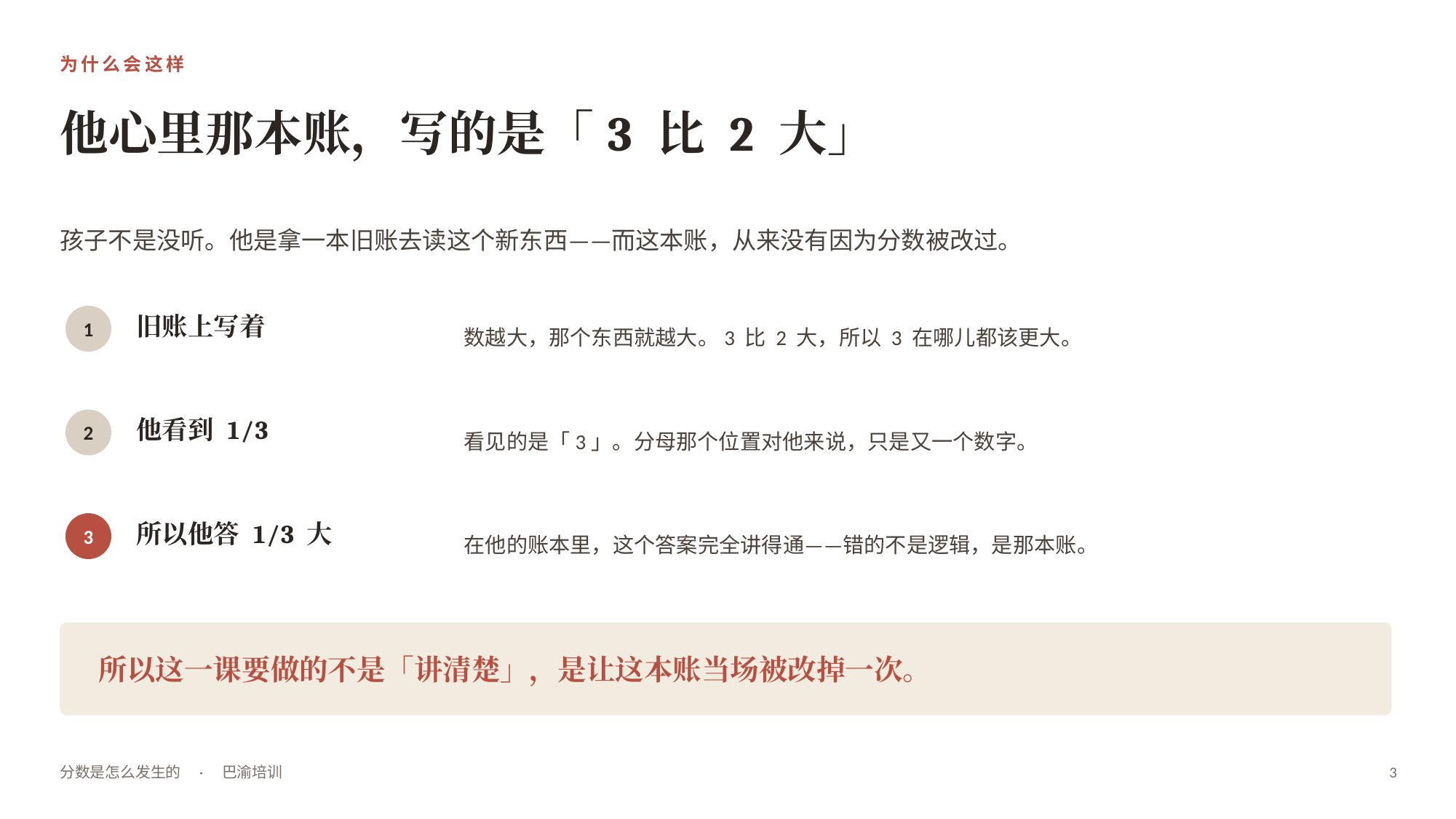

为什么会这样
他心里那本账，写的是「3 比 2 大」
孩子不是没听。他是拿一本旧账去读这个新东西——而这本账，从来没有因为分数被改过。
数越大，那个东西就越大。3 比 2 大，所以 3 在哪儿都该更大。
旧账上写着

1
看见的是「3」。分母那个位置对他来说，只是又一个数字。
他看到 1/3

2
在他的账本里，这个答案完全讲得通——错的不是逻辑，是那本账。
所以他答 1/3 大

3

所以这一课要做的不是「讲清楚」，是让这本账当场被改掉一次。
分数是怎么发生的　·　巴渝培训
3